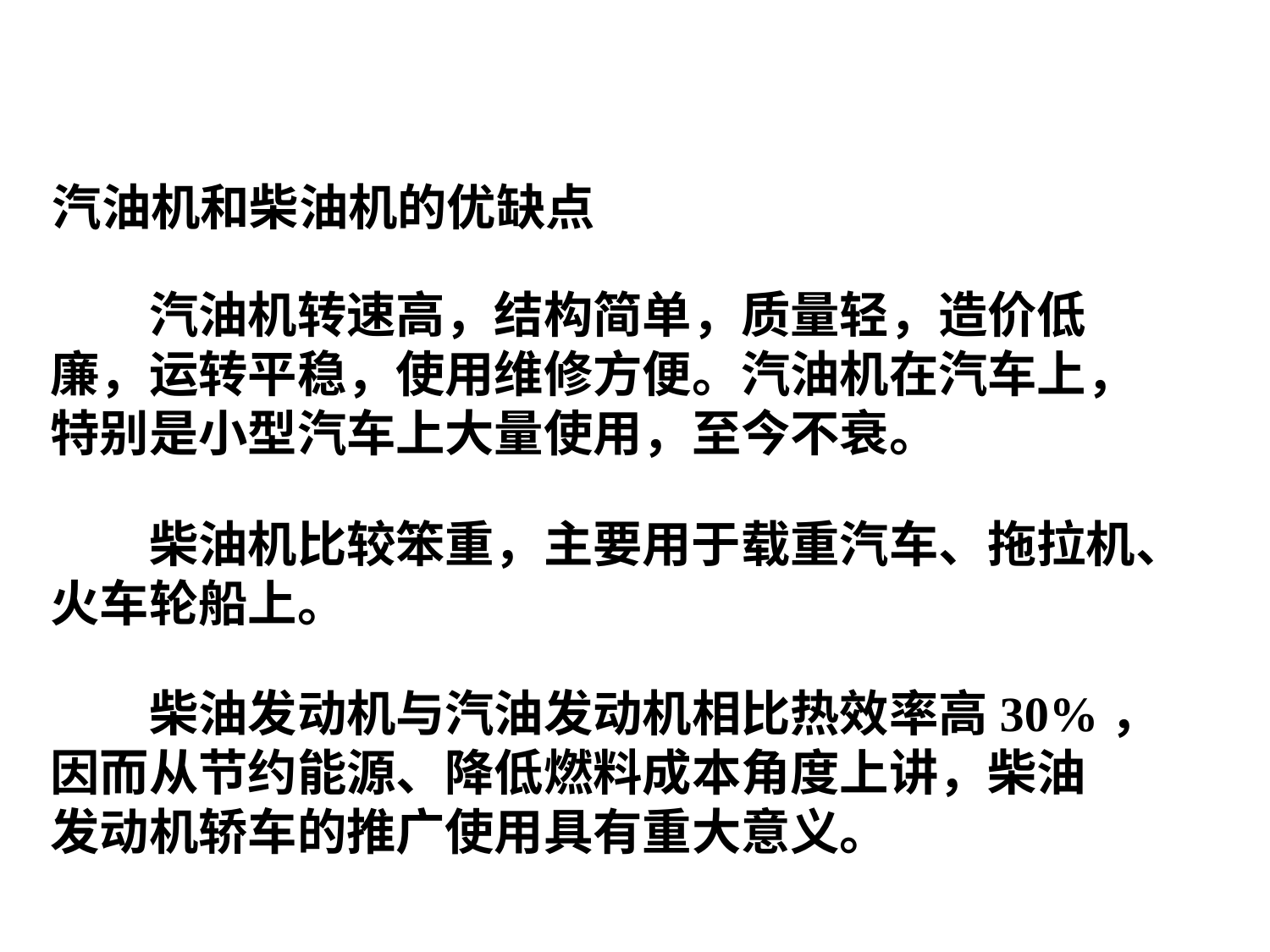

汽油机和柴油机的优缺点
　　汽油机转速高，结构简单，质量轻，造价低
廉，运转平稳，使用维修方便。汽油机在汽车上，特别是小型汽车上大量使用，至今不衰。
　　柴油机比较笨重，主要用于载重汽车、拖拉机、火车轮船上。
　　柴油发动机与汽油发动机相比热效率高30%，因而从节约能源、降低燃料成本角度上讲，柴油
发动机轿车的推广使用具有重大意义。